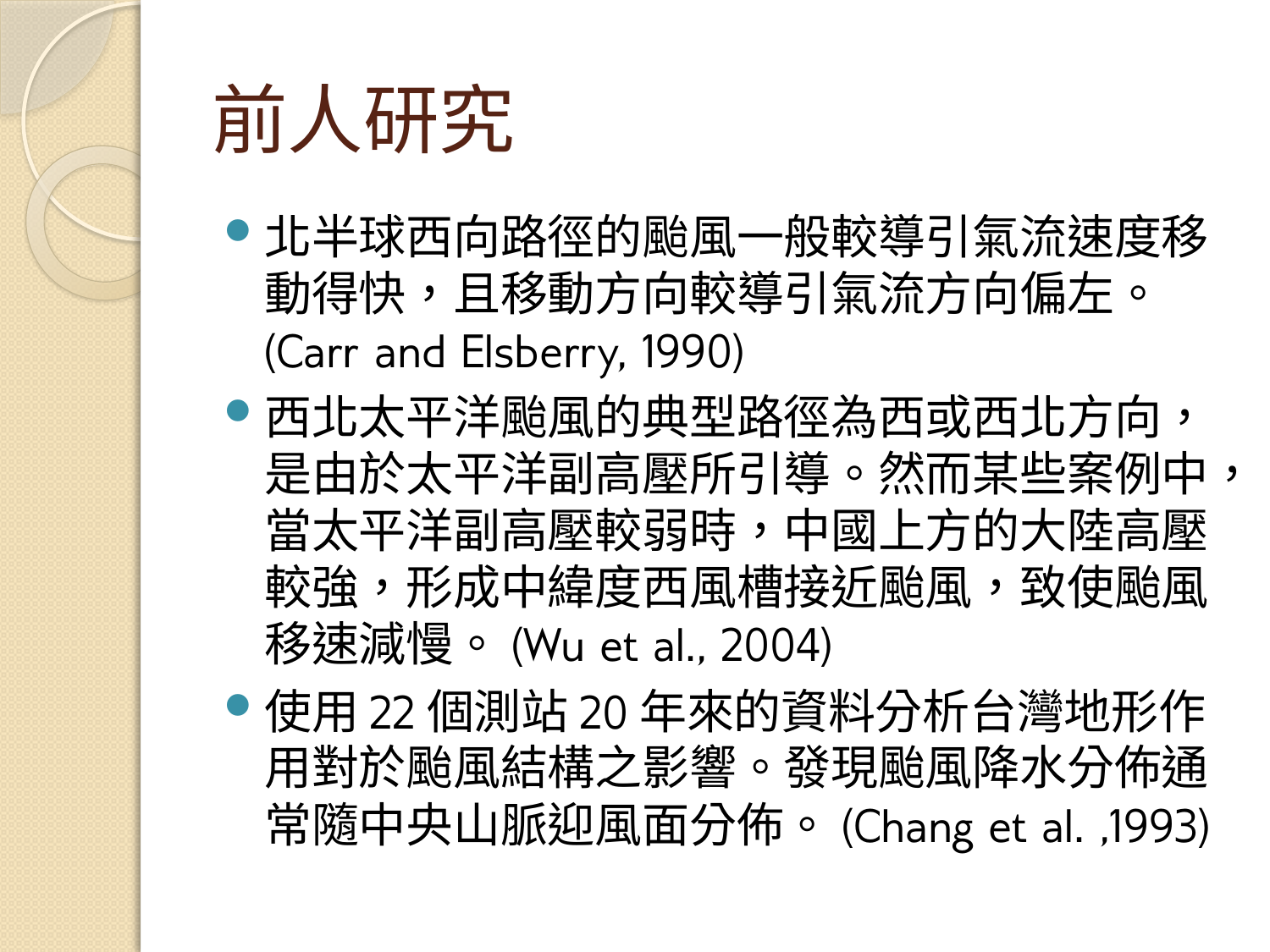

# 前人研究
北半球西向路徑的颱風一般較導引氣流速度移動得快，且移動方向較導引氣流方向偏左。(Carr and Elsberry, 1990)
西北太平洋颱風的典型路徑為西或西北方向，是由於太平洋副高壓所引導。然而某些案例中，當太平洋副高壓較弱時，中國上方的大陸高壓較強，形成中緯度西風槽接近颱風，致使颱風移速減慢。(Wu et al., 2004)
使用22個測站20年來的資料分析台灣地形作用對於颱風結構之影響。發現颱風降水分佈通常隨中央山脈迎風面分佈。(Chang et al. ,1993)